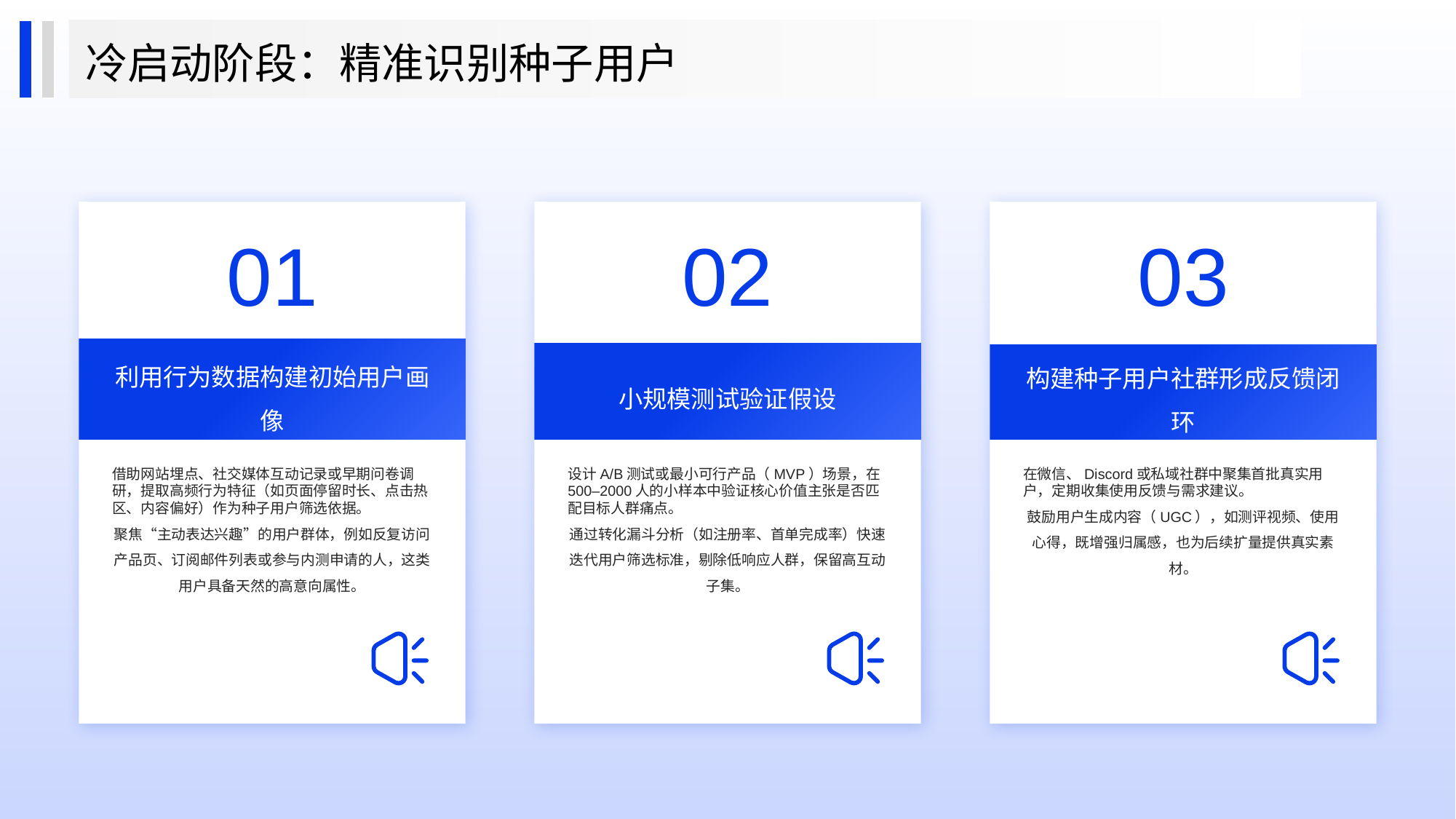

冷启动阶段：精准识别种子用户
01
02
03

利用行为数据构建初始用户画像
小规模测试验证假设
构建种子用户社群形成反馈闭环
借助网站埋点、社交媒体互动记录或早期问卷调研，提取高频行为特征（如页面停留时长、点击热区、内容偏好）作为种子用户筛选依据。
聚焦“主动表达兴趣”的用户群体，例如反复访问产品页、订阅邮件列表或参与内测申请的人，这类用户具备天然的高意向属性。
设计A/B测试或最小可行产品（MVP）场景，在500–2000人的小样本中验证核心价值主张是否匹配目标人群痛点。
通过转化漏斗分析（如注册率、首单完成率）快速迭代用户筛选标准，剔除低响应人群，保留高互动子集。
在微信、Discord或私域社群中聚集首批真实用户，定期收集使用反馈与需求建议。
鼓励用户生成内容（UGC），如测评视频、使用心得，既增强归属感，也为后续扩量提供真实素材。